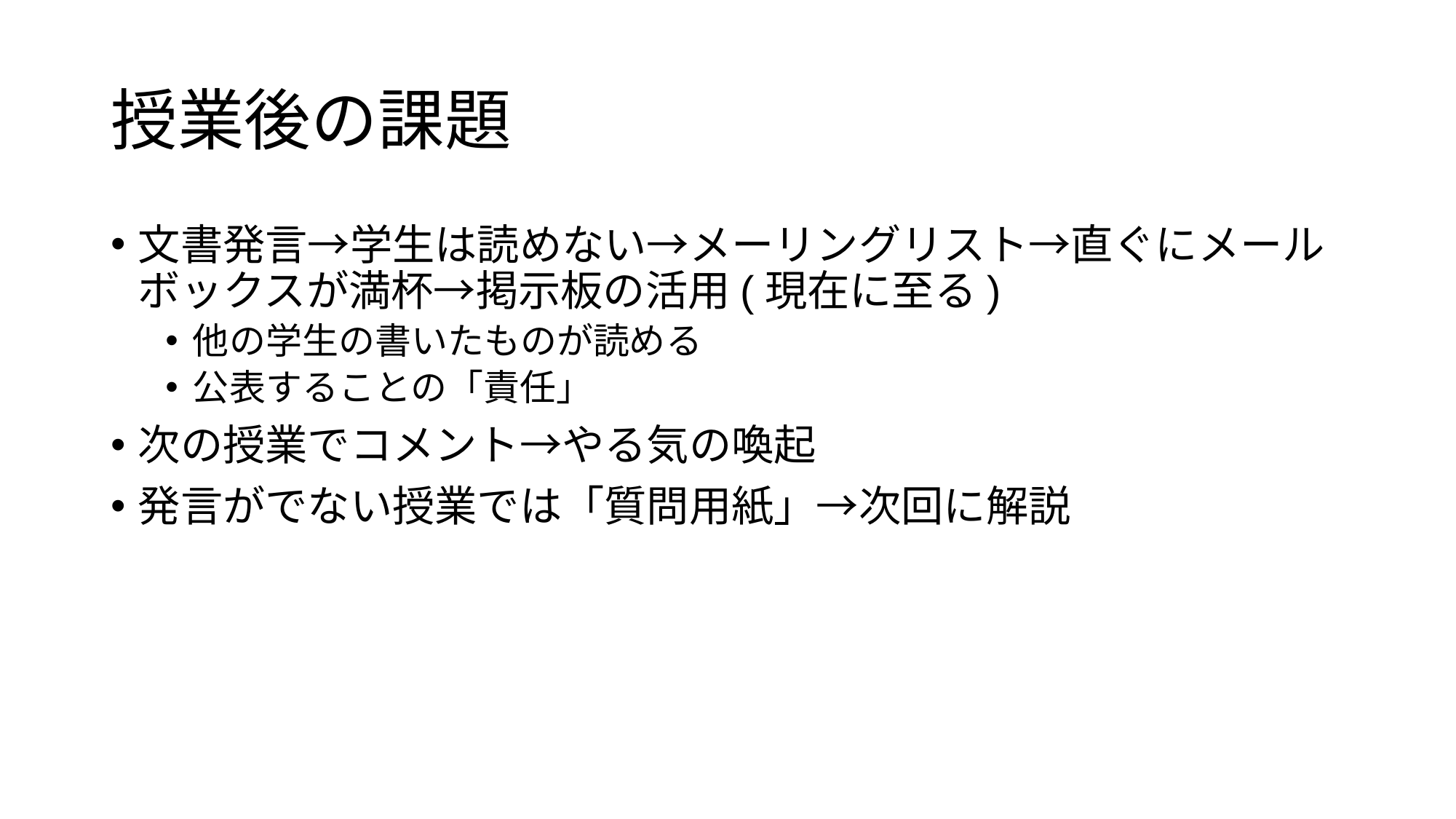

# 授業後の課題
文書発言→学生は読めない→メーリングリスト→直ぐにメールボックスが満杯→掲示板の活用(現在に至る)
他の学生の書いたものが読める
公表することの「責任」
次の授業でコメント→やる気の喚起
発言がでない授業では「質問用紙」→次回に解説